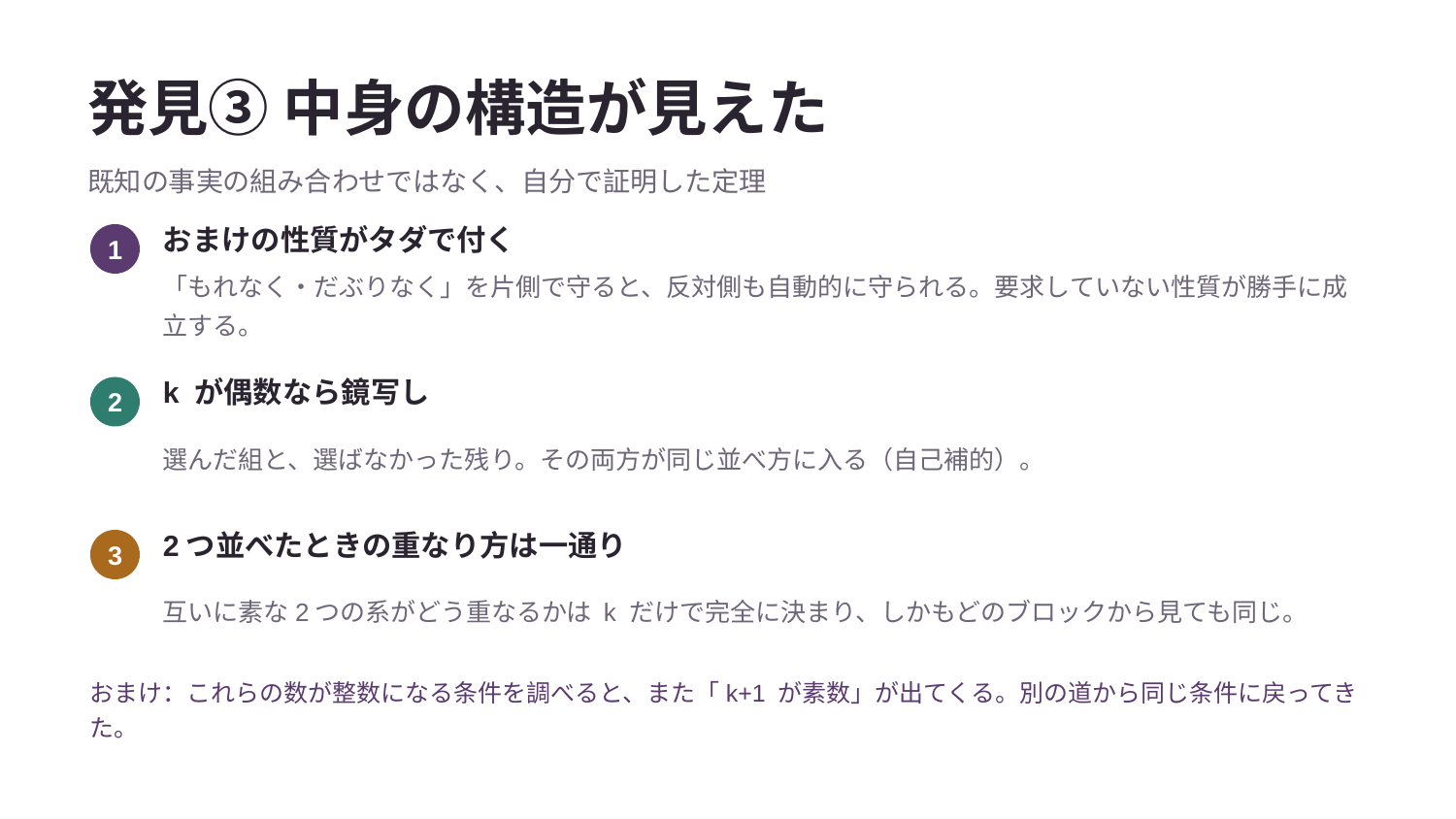

発見③ 中身の構造が見えた
既知の事実の組み合わせではなく、自分で証明した定理
おまけの性質がタダで付く

1
「もれなく・だぶりなく」を片側で守ると、反対側も自動的に守られる。要求していない性質が勝手に成立する。
k が偶数なら鏡写し

2
選んだ組と、選ばなかった残り。その両方が同じ並べ方に入る（自己補的）。
2つ並べたときの重なり方は一通り

3
互いに素な2つの系がどう重なるかは k だけで完全に決まり、しかもどのブロックから見ても同じ。
おまけ：これらの数が整数になる条件を調べると、また「k+1 が素数」が出てくる。別の道から同じ条件に戻ってきた。